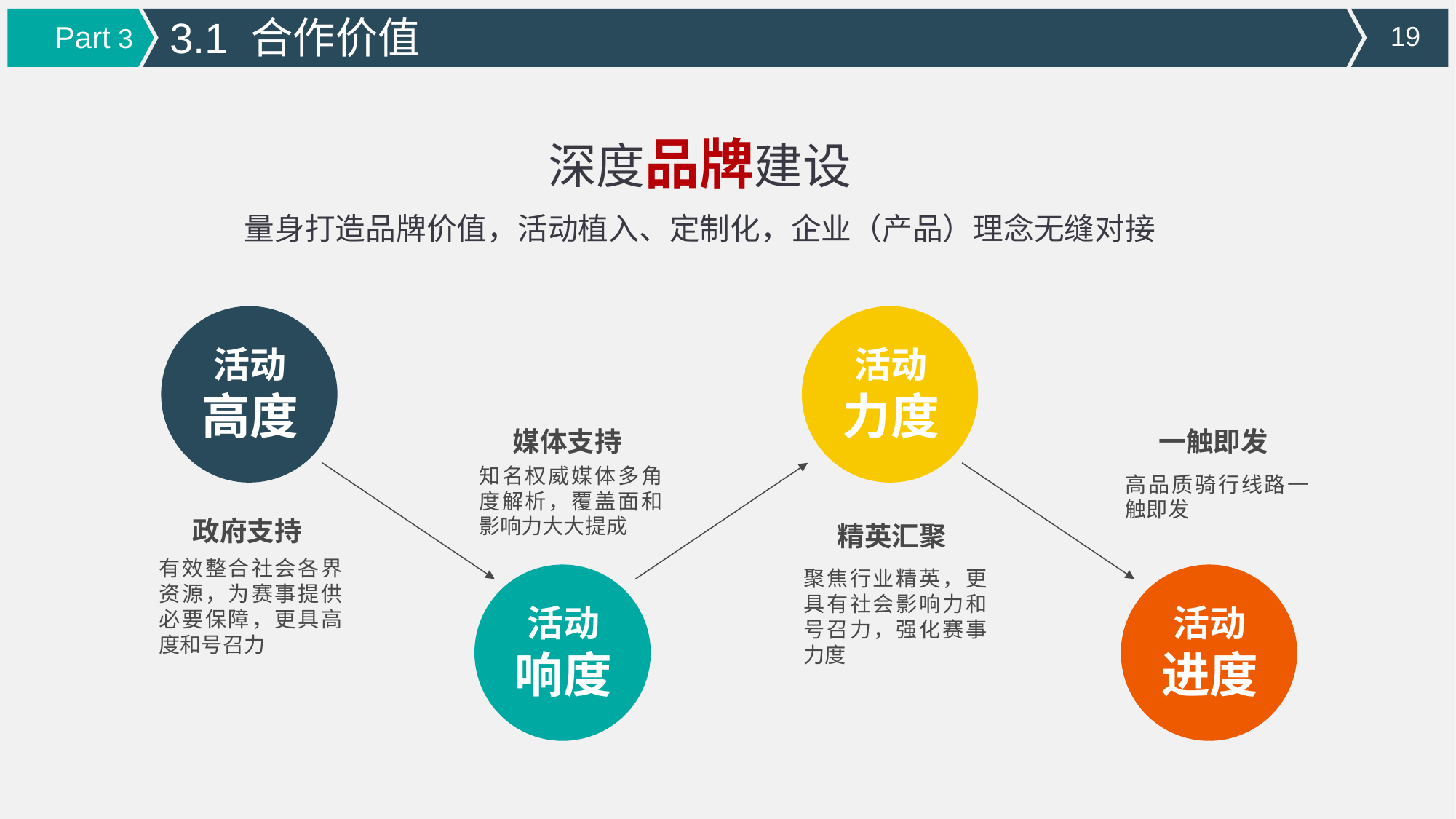

3.1 合作价值
Part 3
深度品牌建设
量身打造品牌价值，活动植入、定制化，企业（产品）理念无缝对接

活动
活动
高度
力度
媒体支持
一触即发
知名权威媒体多角度解析，覆盖面和影响力大大提成
高品质骑行线路一触即发
政府支持
精英汇聚
有效整合社会各界资源，为赛事提供必要保障，更具高度和号召力
聚焦行业精英，更具有社会影响力和号召力，强化赛事力度

活动
活动
响度
进度